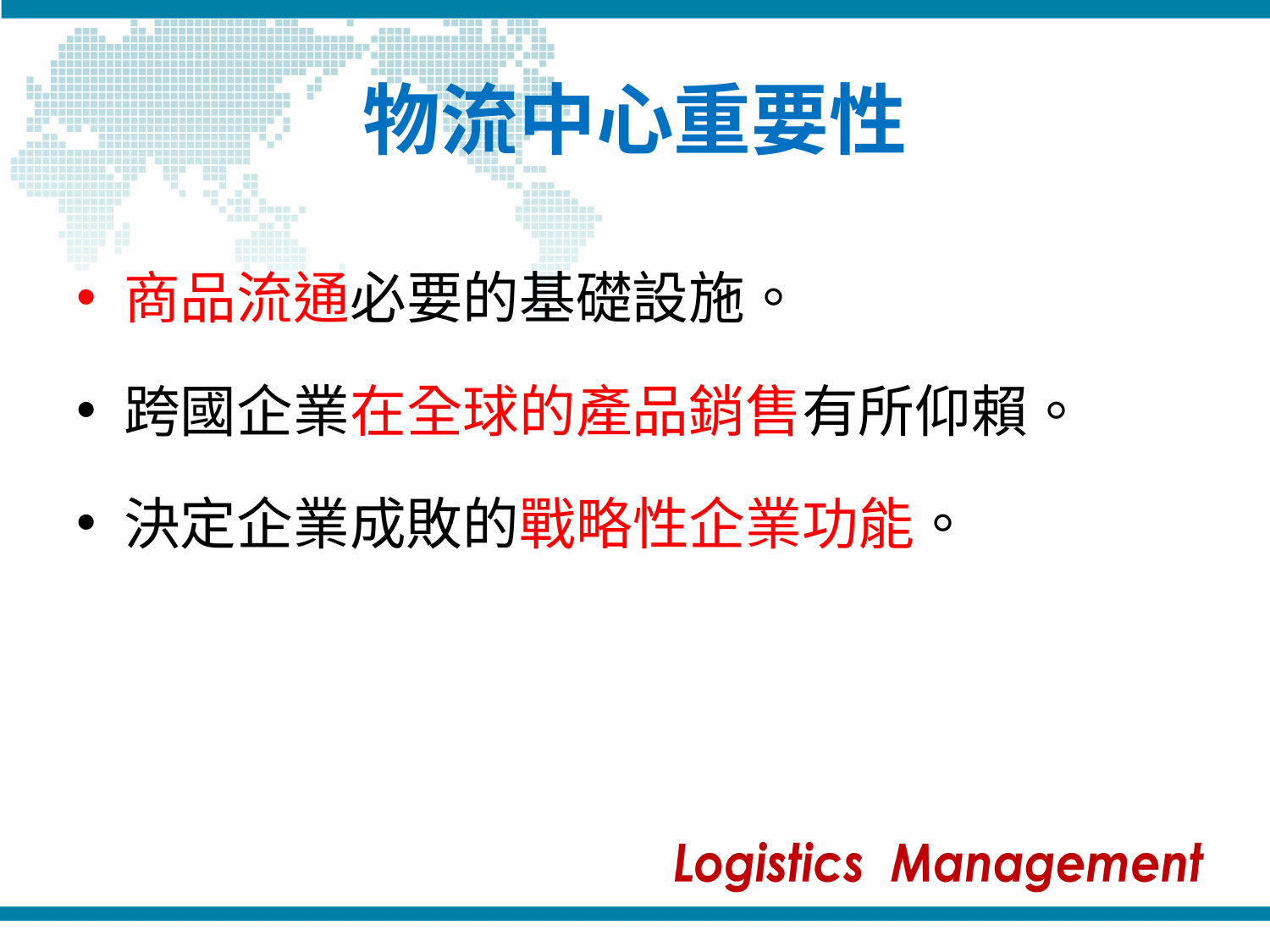

# 物流中心重要性
商品流通必要的基礎設施。
跨國企業在全球的產品銷售有所仰賴。
決定企業成敗的戰略性企業功能。